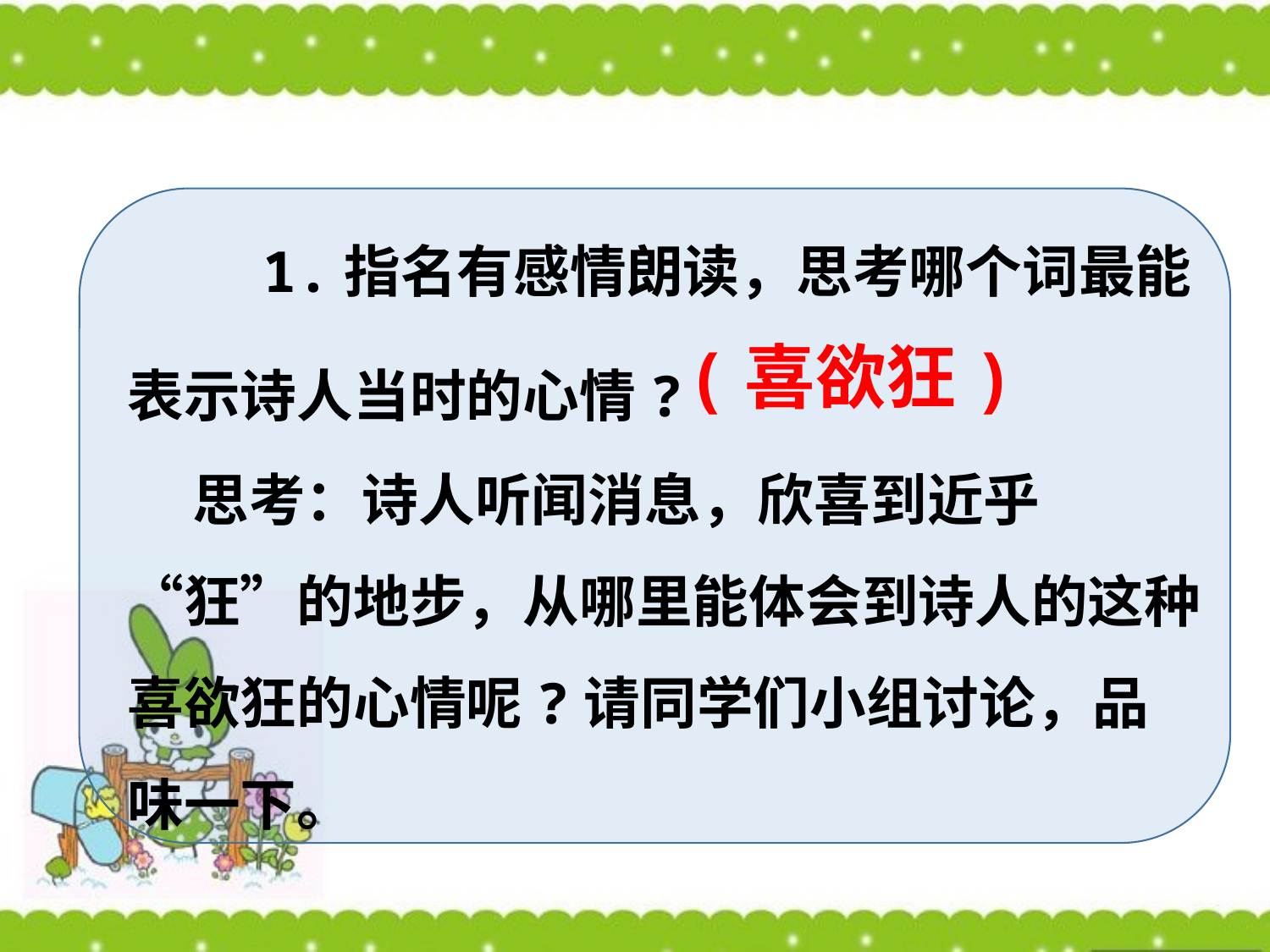

1.指名有感情朗读，思考哪个词最能表示诗人当时的心情?
    思考：诗人听闻消息，欣喜到近乎“狂”的地步，从哪里能体会到诗人的这种喜欲狂的心情呢?请同学们小组讨论，品味一下。

(喜欲狂)